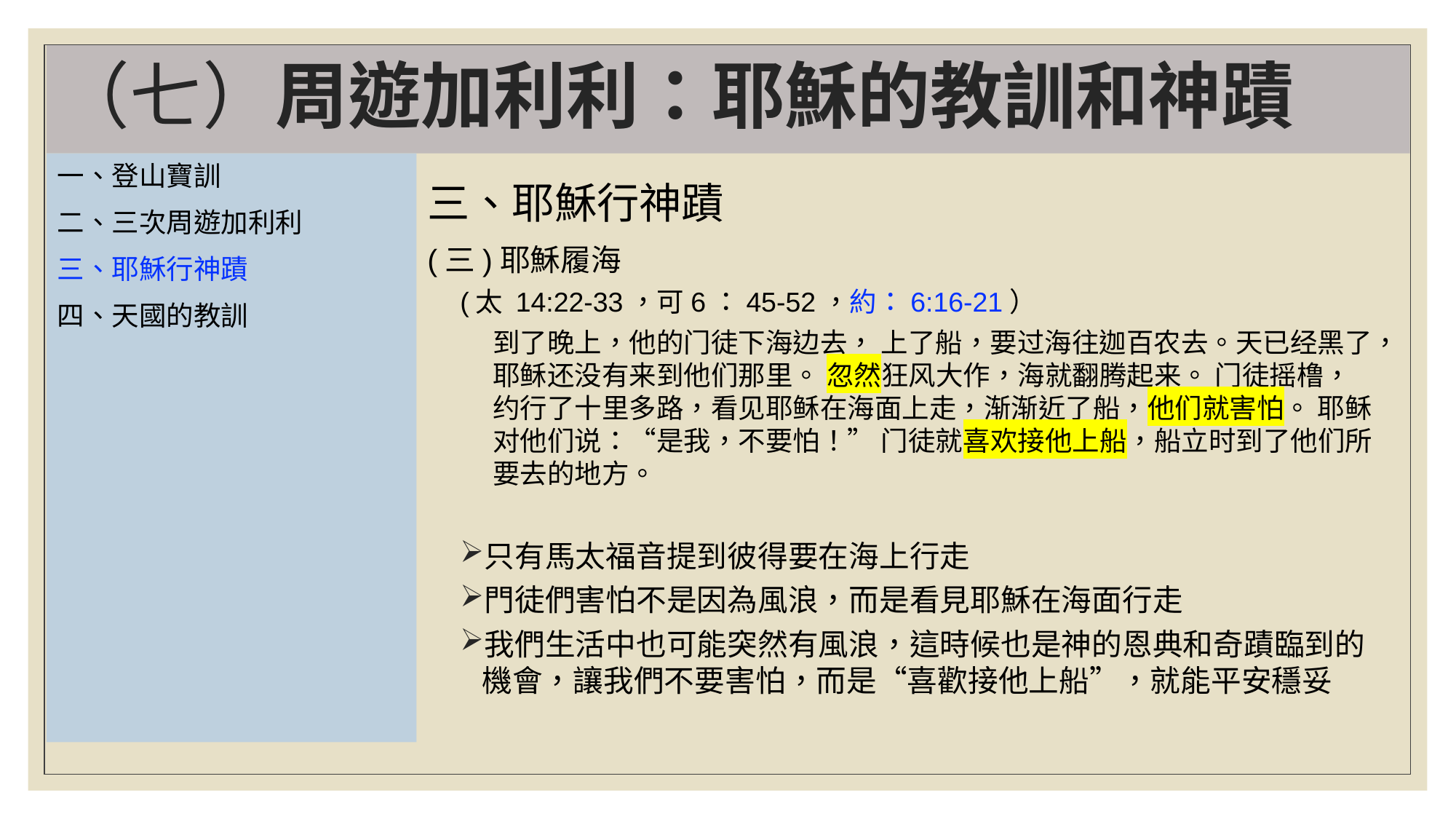

# （七）周遊加利利：耶穌的教訓和神蹟
一、登山寶訓
二、三次周遊加利利
三、耶穌行神蹟
四、天國的教訓

三、耶穌行神蹟
(三)耶穌履海
(太 14:22-33，可6：45-52，約：6:16-21）
到了晚上，他的门徒下海边去， 上了船，要过海往迦百农去。天已经黑了，耶稣还没有来到他们那里。 忽然狂风大作，海就翻腾起来。 门徒摇橹，约行了十里多路，看见耶稣在海面上走，渐渐近了船，他们就害怕。 耶稣对他们说：“是我，不要怕！” 门徒就喜欢接他上船，船立时到了他们所要去的地方。

只有馬太福音提到彼得要在海上行走
門徒們害怕不是因為風浪，而是看見耶穌在海面行走
我們生活中也可能突然有風浪，這時候也是神的恩典和奇蹟臨到的機會，讓我們不要害怕，而是“喜歡接他上船”，就能平安穩妥